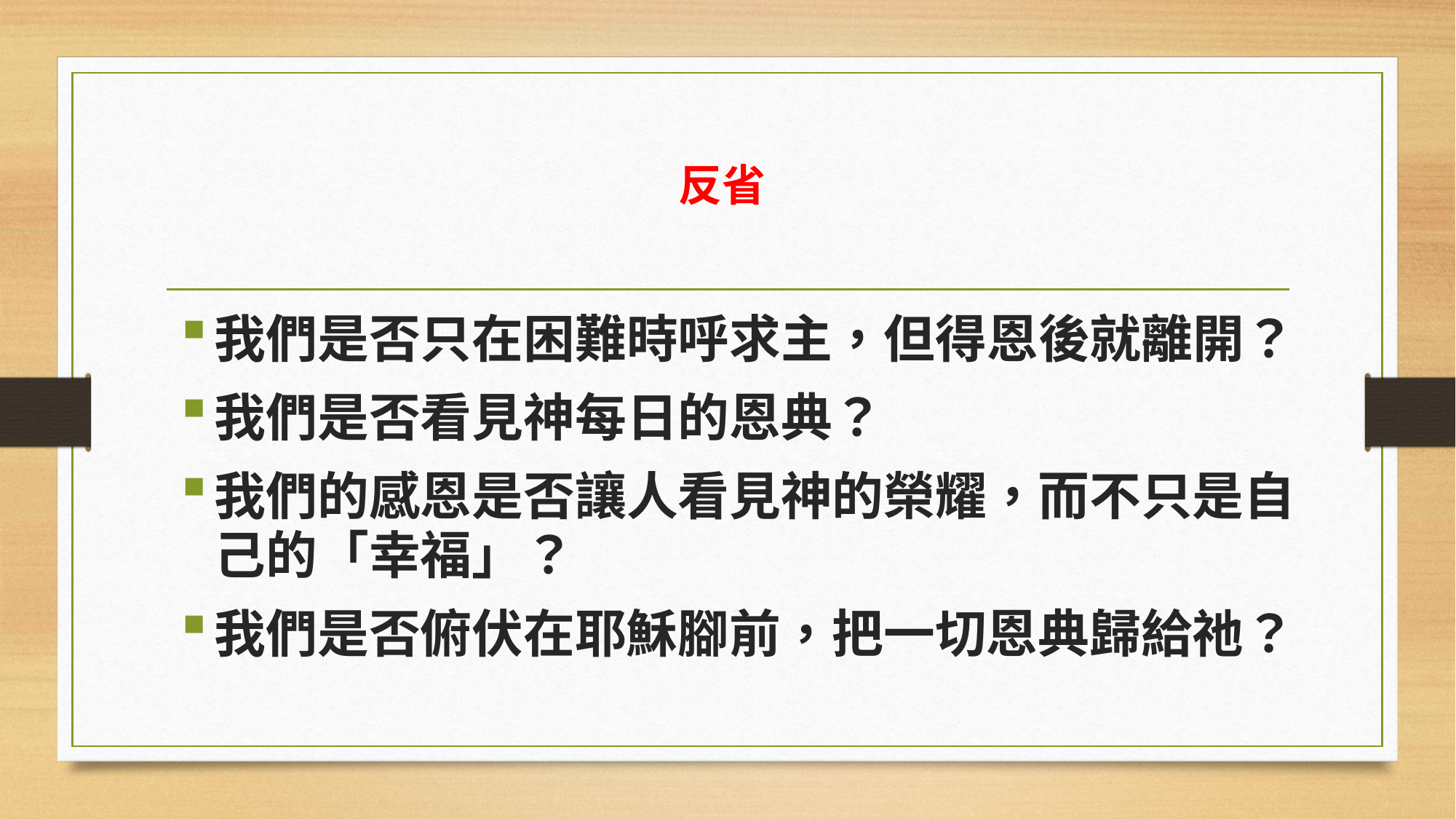

# 反省
我們是否只在困難時呼求主，但得恩後就離開？
我們是否看見神每日的恩典？
我們的感恩是否讓人看見神的榮耀，而不只是自己的「幸福」？
我們是否俯伏在耶穌腳前，把一切恩典歸給祂？